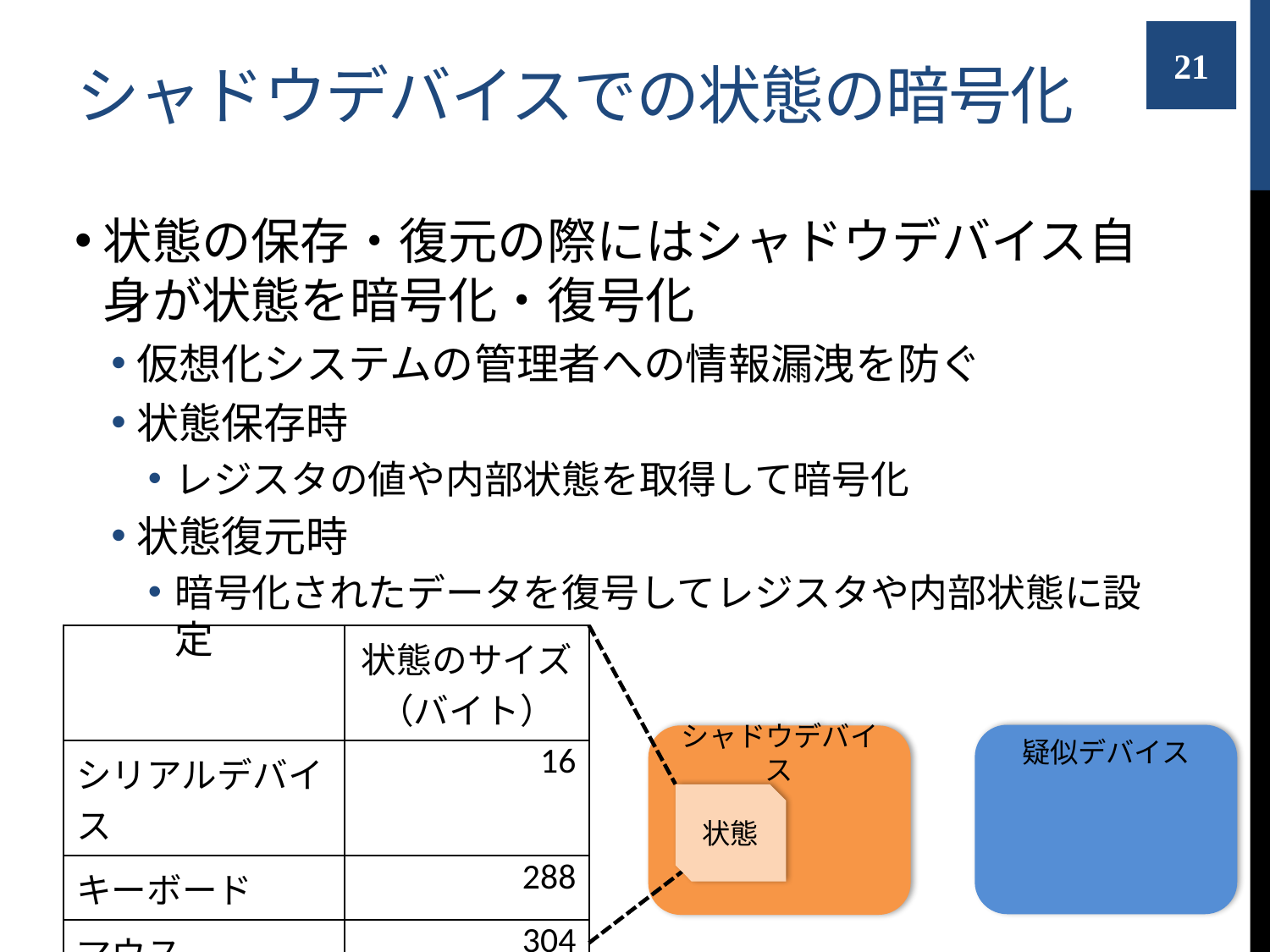

# シャドウデバイスでの状態の暗号化
21
状態の保存・復元の際にはシャドウデバイス自身が状態を暗号化・復号化
仮想化システムの管理者への情報漏洩を防ぐ
状態保存時
レジスタの値や内部状態を取得して暗号化
状態復元時
暗号化されたデータを復号してレジスタや内部状態に設定
|  | 状態のサイズ （バイト） |
| --- | --- |
| シリアルデバイス | 16 |
| キーボード | 288 |
| マウス | 304 |
| ビデオカード | 1408 |
疑似デバイス

シャドウデバイス

状態